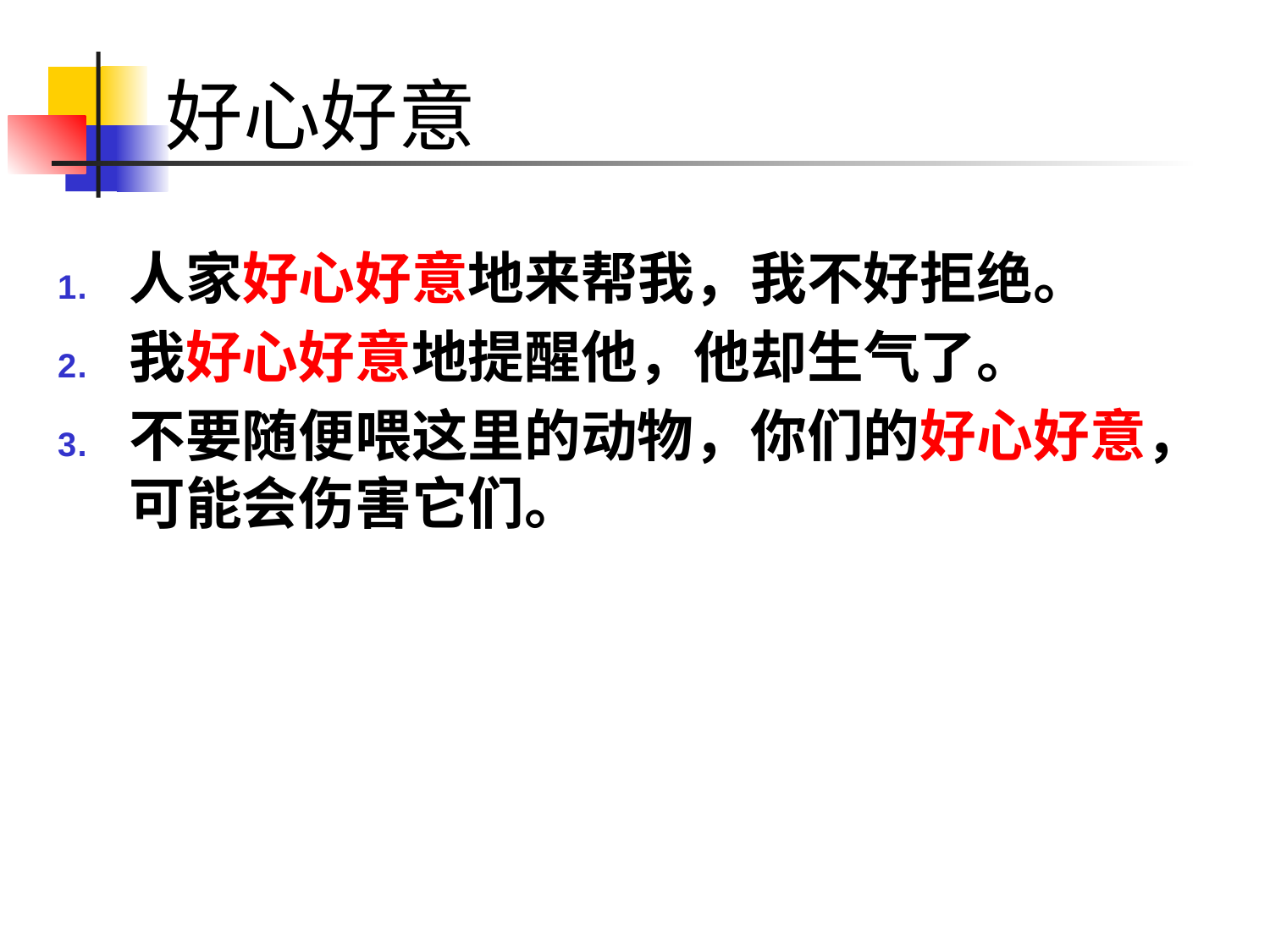

# 好心好意
人家好心好意地来帮我，我不好拒绝。
我好心好意地提醒他，他却生气了。
不要随便喂这里的动物，你们的好心好意，可能会伤害它们。